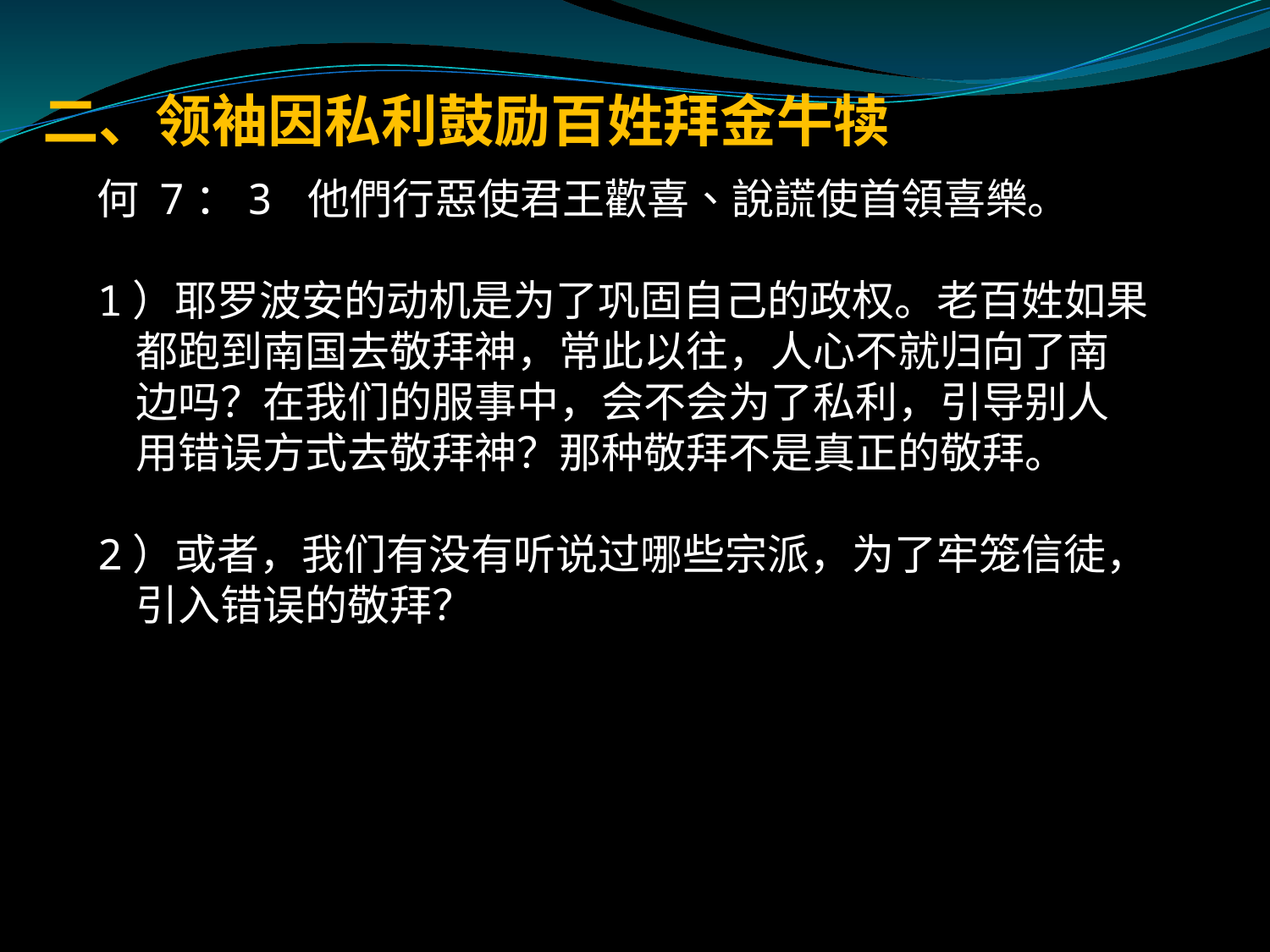

# 二、领袖因私利鼓励百姓拜金牛犊
何 7：3 他們行惡使君王歡喜、說謊使首領喜樂。

1）耶罗波安的动机是为了巩固自己的政权。老百姓如果
   都跑到南国去敬拜神，常此以往，人心不就归向了南
   边吗？在我们的服事中，会不会为了私利，引导别人
   用错误方式去敬拜神？那种敬拜不是真正的敬拜。

2）或者，我们有没有听说过哪些宗派，为了牢笼信徒，
   引入错误的敬拜？